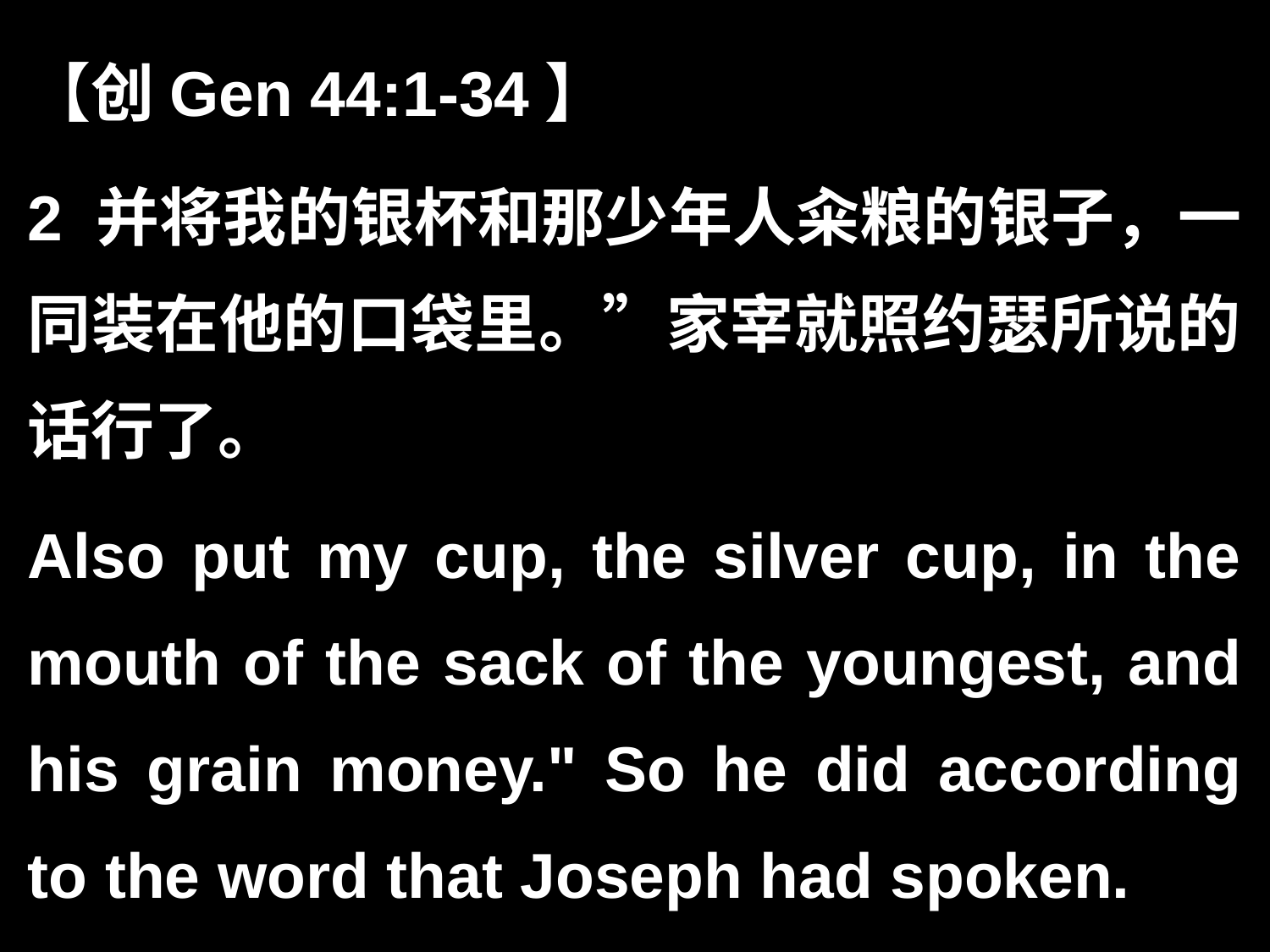

【创Gen 44:1-34】
2 并将我的银杯和那少年人籴粮的银子，一同装在他的口袋里。”家宰就照约瑟所说的话行了。
Also put my cup, the silver cup, in the mouth of the sack of the youngest, and his grain money." So he did according to the word that Joseph had spoken.